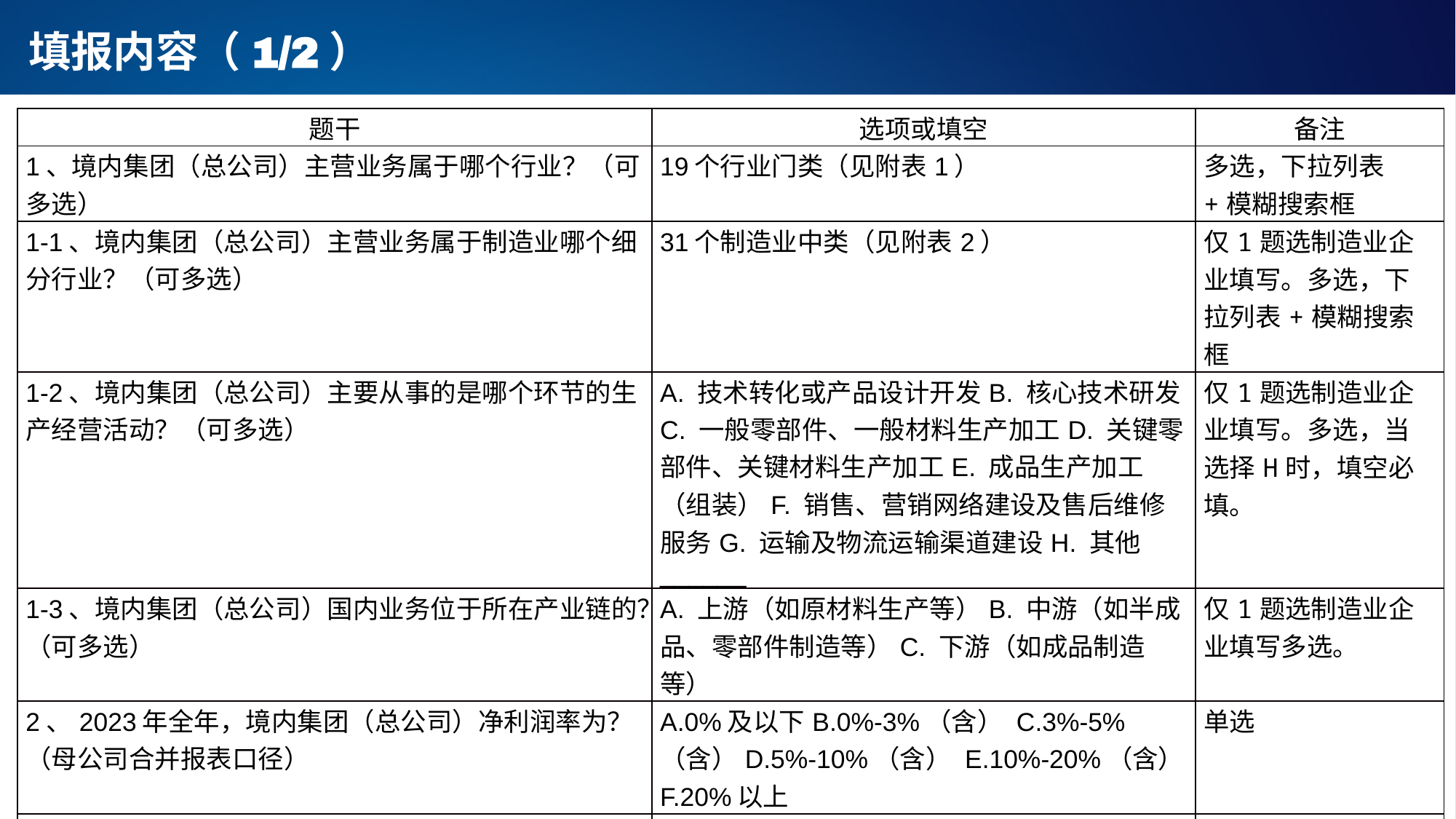

# 填报内容（1/2）
| 题干 | 选项或填空 | 备注 |
| --- | --- | --- |
| 1、境内集团（总公司）主营业务属于哪个行业？（可多选） | 19个行业门类（见附表1） | 多选，下拉列表+模糊搜索框 |
| 1-1、境内集团（总公司）主营业务属于制造业哪个细分行业？（可多选） | 31个制造业中类（见附表2） | 仅1题选制造业企业填写。多选，下拉列表+模糊搜索框 |
| 1-2、境内集团（总公司）主要从事的是哪个环节的生产经营活动？（可多选） | A. 技术转化或产品设计开发B. 核心技术研发C. 一般零部件、一般材料生产加工D. 关键零部件、关键材料生产加工E. 成品生产加工（组装）F. 销售、营销网络建设及售后维修服务G. 运输及物流运输渠道建设H. 其他\_\_\_\_\_\_ | 仅1题选制造业企业填写。多选，当选择H时，填空必填。 |
| 1-3、境内集团（总公司）国内业务位于所在产业链的？（可多选） | A. 上游（如原材料生产等）B. 中游（如半成品、零部件制造等）C. 下游（如成品制造等） | 仅1题选制造业企业填写多选。 |
| 2、2023年全年，境内集团（总公司）净利润率为？（母公司合并报表口径） | A.0%及以下B.0%-3%（含） C.3%-5%（含）D.5%-10%（含） E.10%-20%（含）F.20%以上 | 单选 |
| 3、其中，2023年下半年净利润率为？（母公司合并报表口径） | A.0%及以下B.0%-3%（含） C.3%-5%（含）D.5%-10%（含） E.10%-20%（含）F.20%以上 | 单选 |
| 4.2023年下半年，境内集团（总公司）对外投资总体净利润率是？（对外投资总体净利润率=全部境外企业（项目）净利润合计/全部境外企业（项目）营业收入合计） | A.0%及以下B.0%-3%（含） C.3%-5%（含）D.5%-10%（含） E.10%-20%（含）F.20%以上 | 单选 |